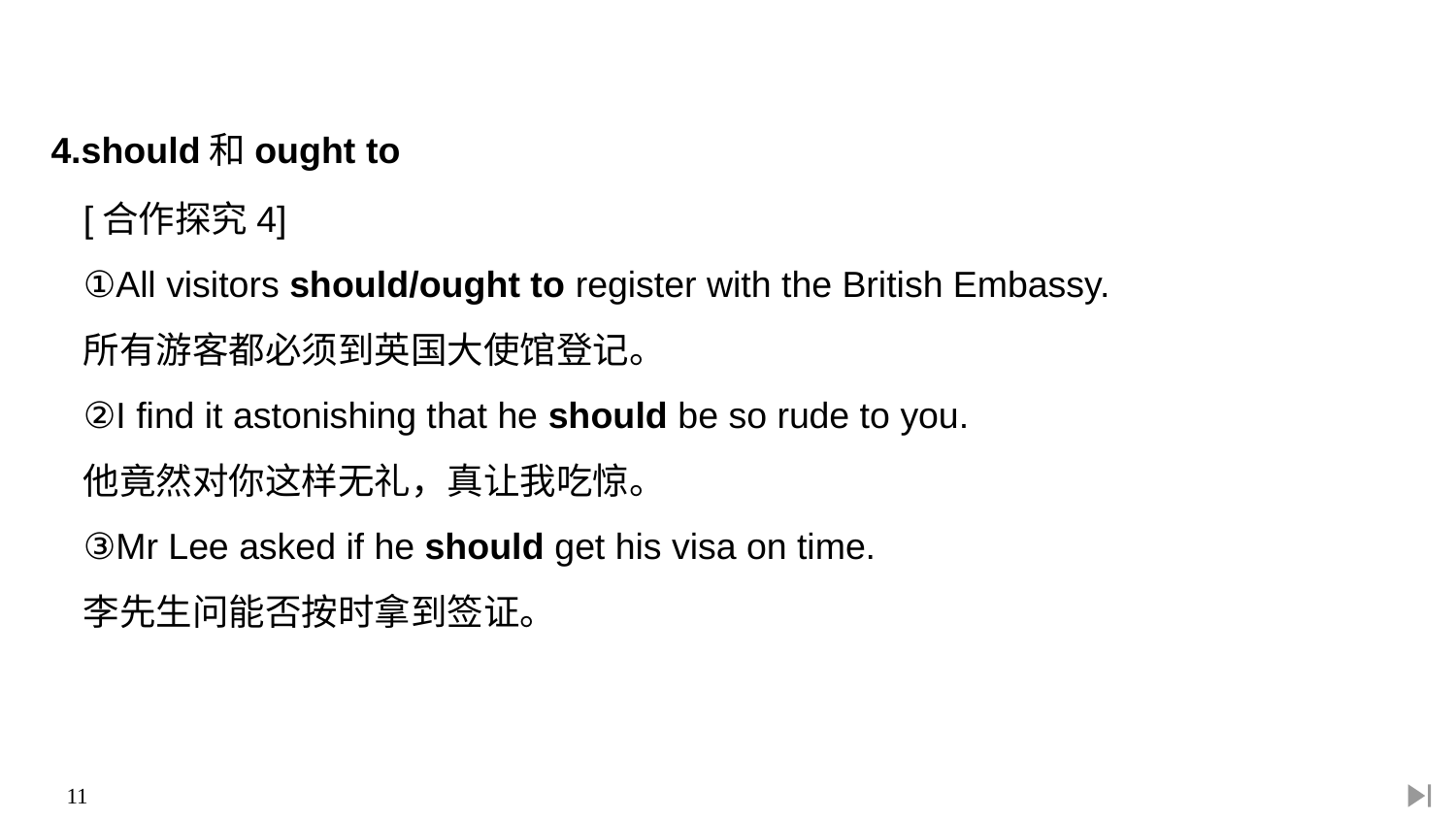

4.should和ought to
[合作探究4]
①All visitors should/ought to register with the British Embassy.
所有游客都必须到英国大使馆登记。
②I find it astonishing that he should be so rude to you.
他竟然对你这样无礼，真让我吃惊。
③Mr Lee asked if he should get his visa on time.
李先生问能否按时拿到签证。